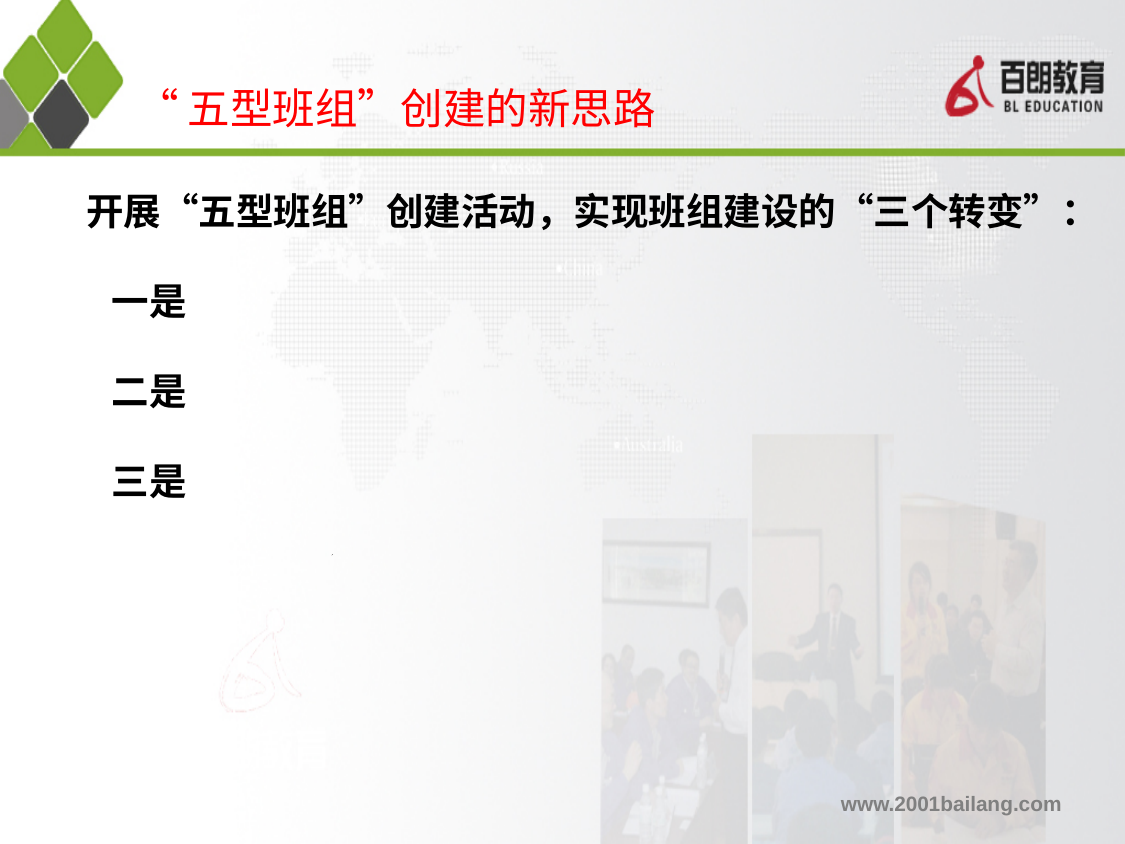

“五型班组”创建的新思路
 开展“五型班组”创建活动，实现班组建设的“三个转变”：

    一是

    二是

    三是